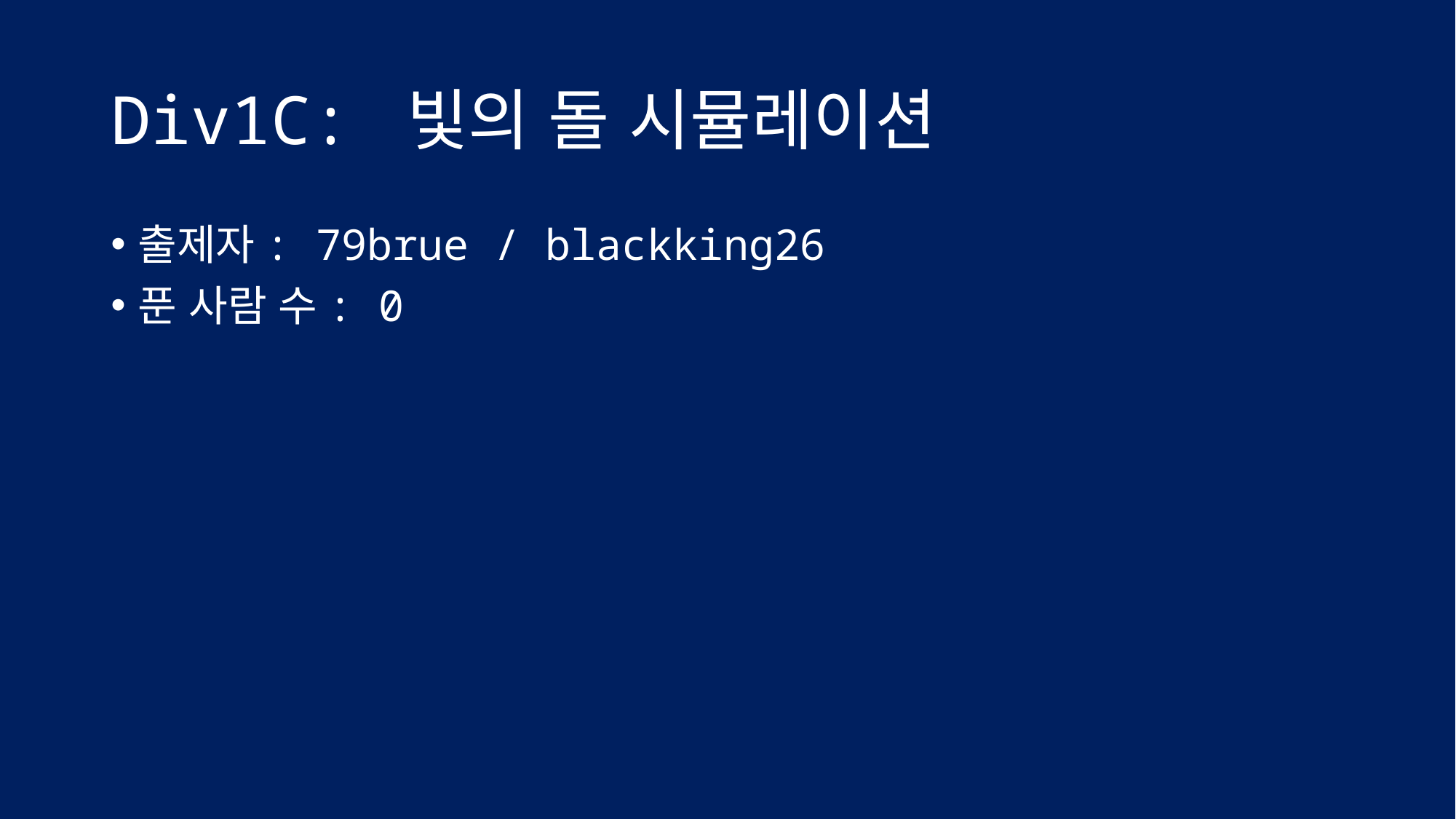

# Div1C: 빛의 돌 시뮬레이션
출제자: 79brue / blackking26
푼 사람 수: 0